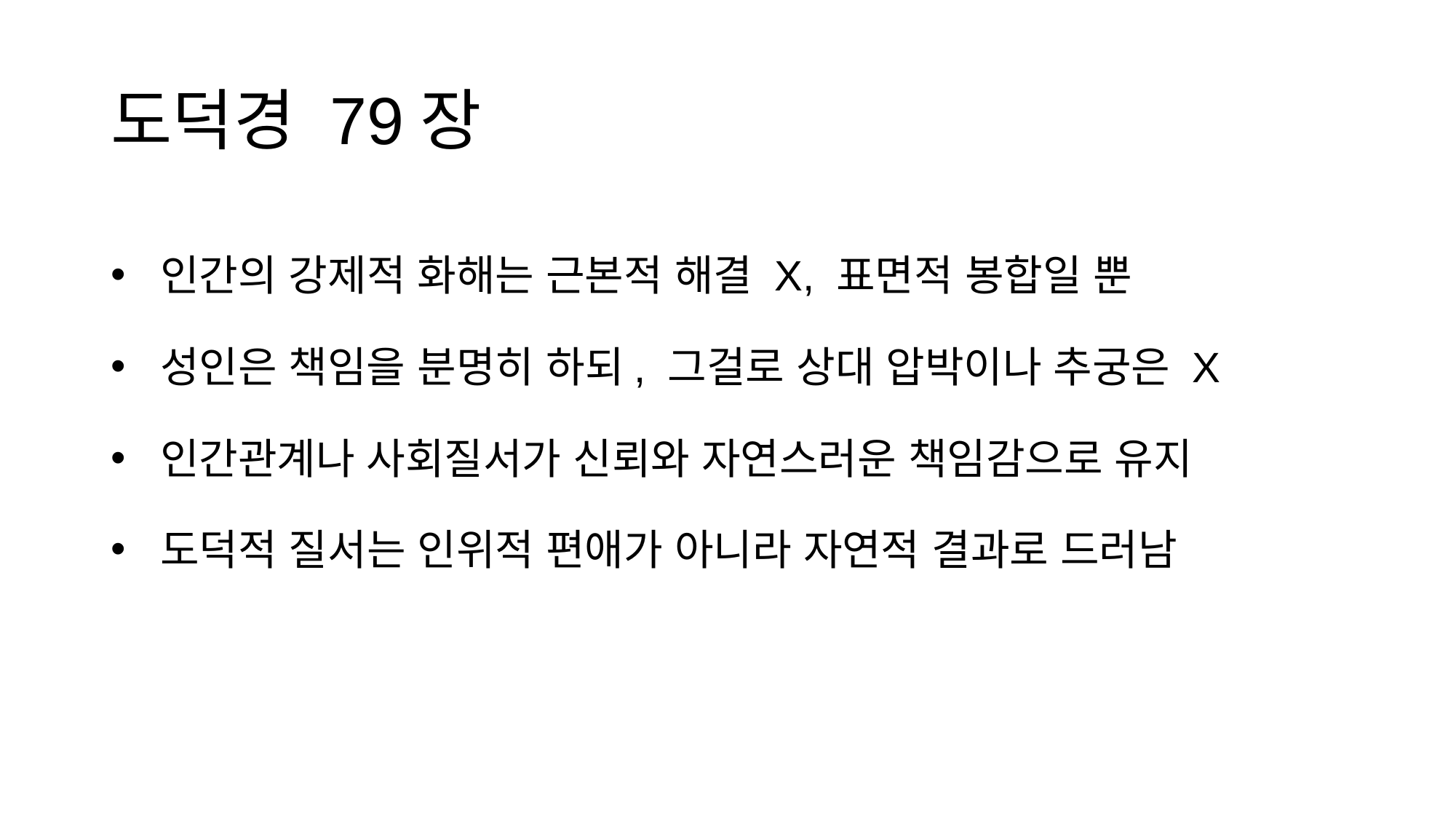

# 도덕경 79장
 인간의 강제적 화해는 근본적 해결 X, 표면적 봉합일 뿐
 성인은 책임을 분명히 하되, 그걸로 상대 압박이나 추궁은 X
 인간관계나 사회질서가 신뢰와 자연스러운 책임감으로 유지
 도덕적 질서는 인위적 편애가 아니라 자연적 결과로 드러남